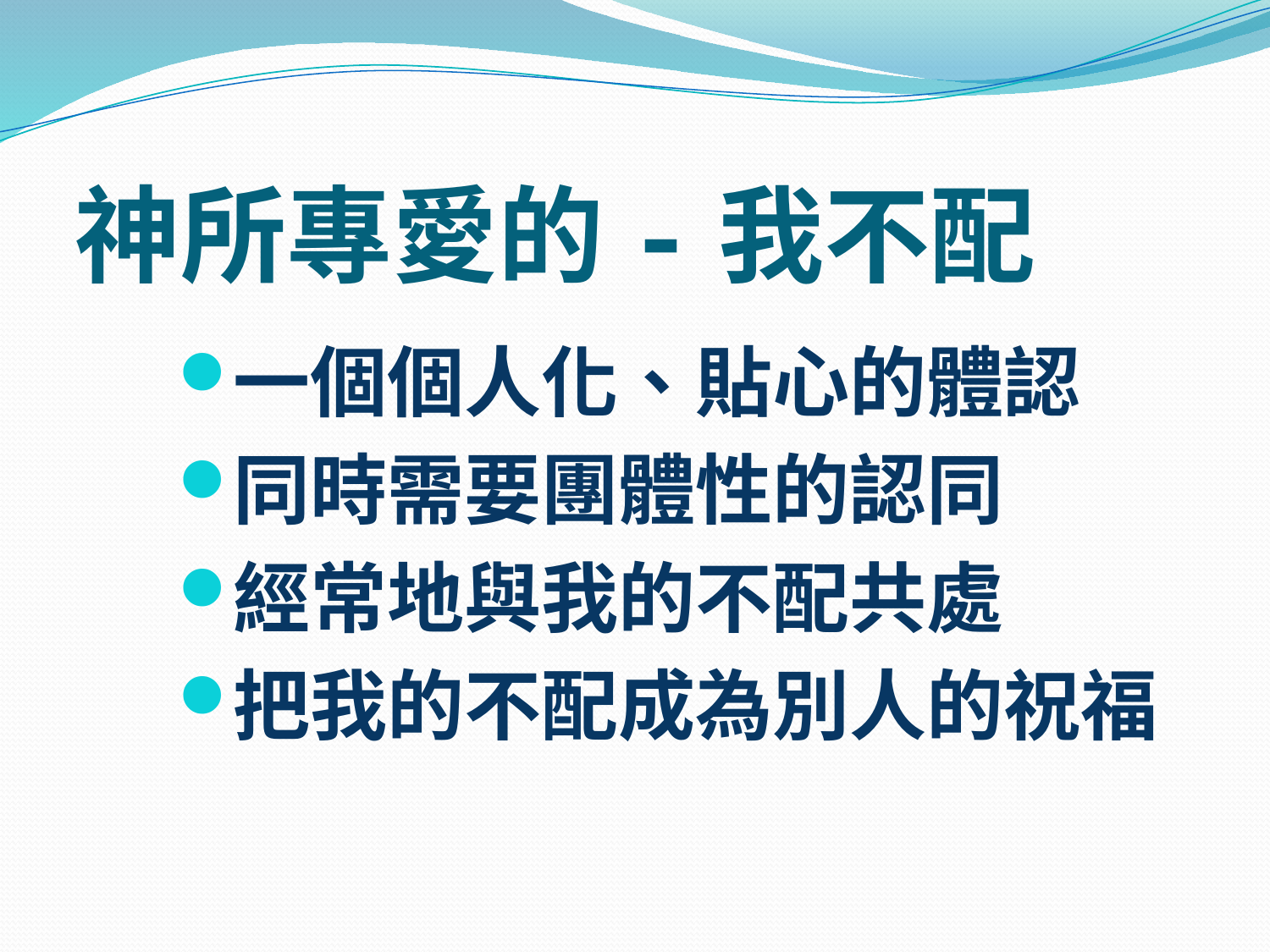

# 神所專愛的-我不配
一個個人化、貼心的體認
同時需要團體性的認同
經常地與我的不配共處
把我的不配成為別人的祝福